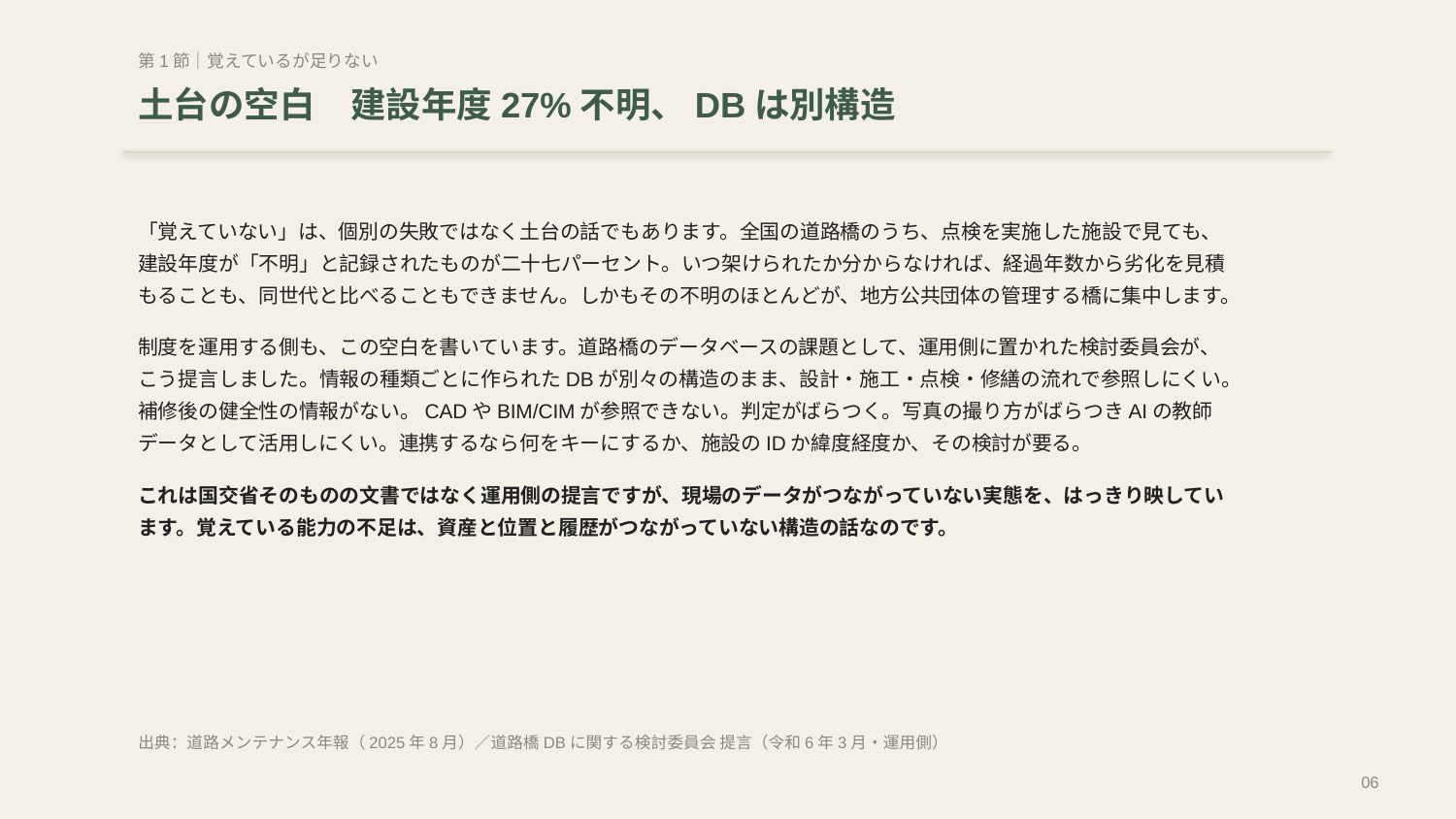

第1節｜覚えているが足りない
土台の空白　建設年度27%不明、DBは別構造

「覚えていない」は、個別の失敗ではなく土台の話でもあります。全国の道路橋のうち、点検を実施した施設で見ても、建設年度が「不明」と記録されたものが二十七パーセント。いつ架けられたか分からなければ、経過年数から劣化を見積もることも、同世代と比べることもできません。しかもその不明のほとんどが、地方公共団体の管理する橋に集中します。
制度を運用する側も、この空白を書いています。道路橋のデータベースの課題として、運用側に置かれた検討委員会が、こう提言しました。情報の種類ごとに作られたDBが別々の構造のまま、設計・施工・点検・修繕の流れで参照しにくい。補修後の健全性の情報がない。CADやBIM/CIMが参照できない。判定がばらつく。写真の撮り方がばらつきAIの教師データとして活用しにくい。連携するなら何をキーにするか、施設のIDか緯度経度か、その検討が要る。
これは国交省そのものの文書ではなく運用側の提言ですが、現場のデータがつながっていない実態を、はっきり映しています。覚えている能力の不足は、資産と位置と履歴がつながっていない構造の話なのです。
出典：道路メンテナンス年報（2025年8月）／道路橋DBに関する検討委員会 提言（令和6年3月・運用側）
06